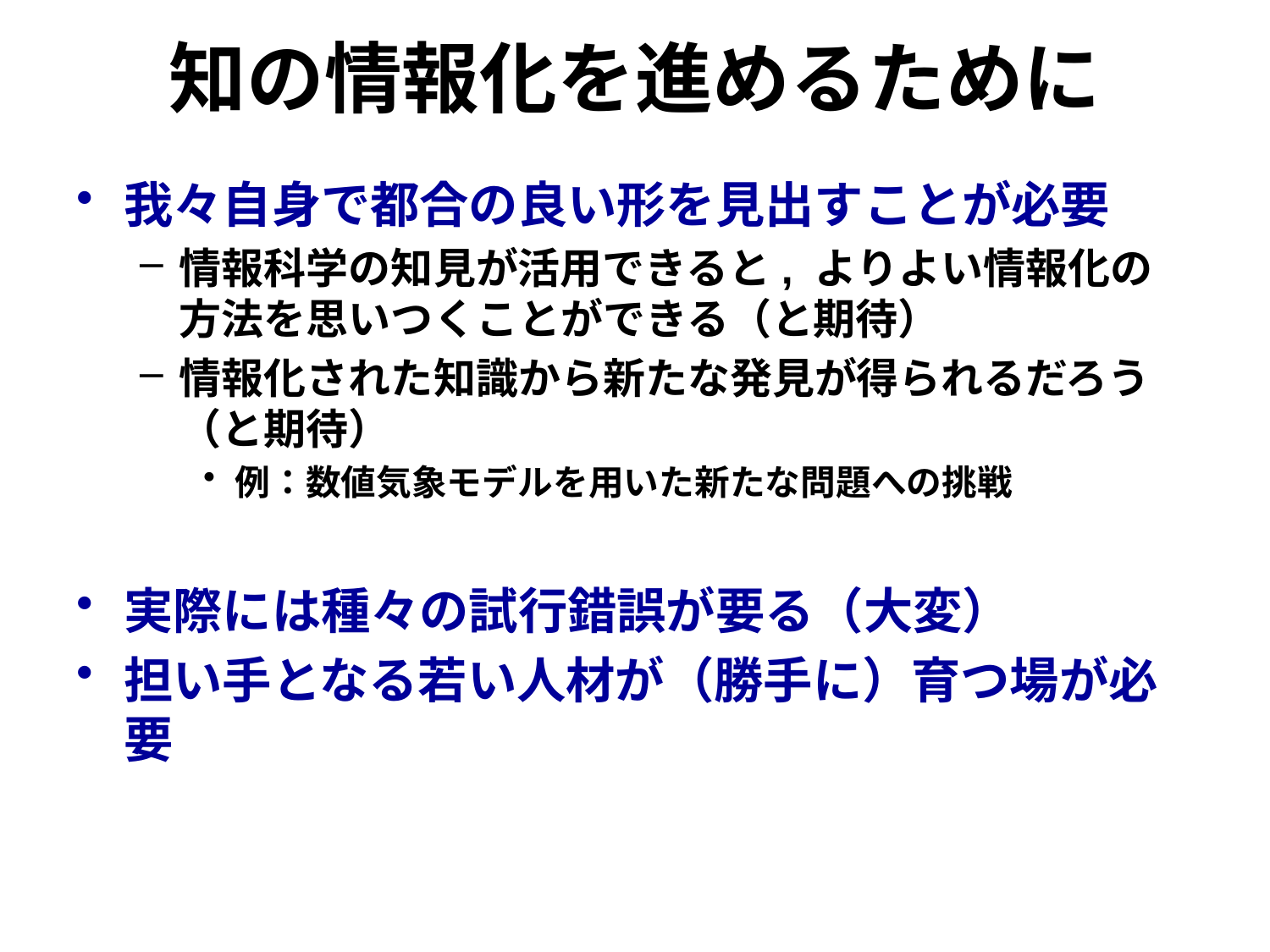

# 知の情報化を進めるために
我々自身で都合の良い形を見出すことが必要
情報科学の知見が活用できると, よりよい情報化の方法を思いつくことができる（と期待）
情報化された知識から新たな発見が得られるだろう
（と期待）
例：数値気象モデルを用いた新たな問題への挑戦

実際には種々の試行錯誤が要る（大変）
担い手となる若い人材が（勝手に）育つ場が必要